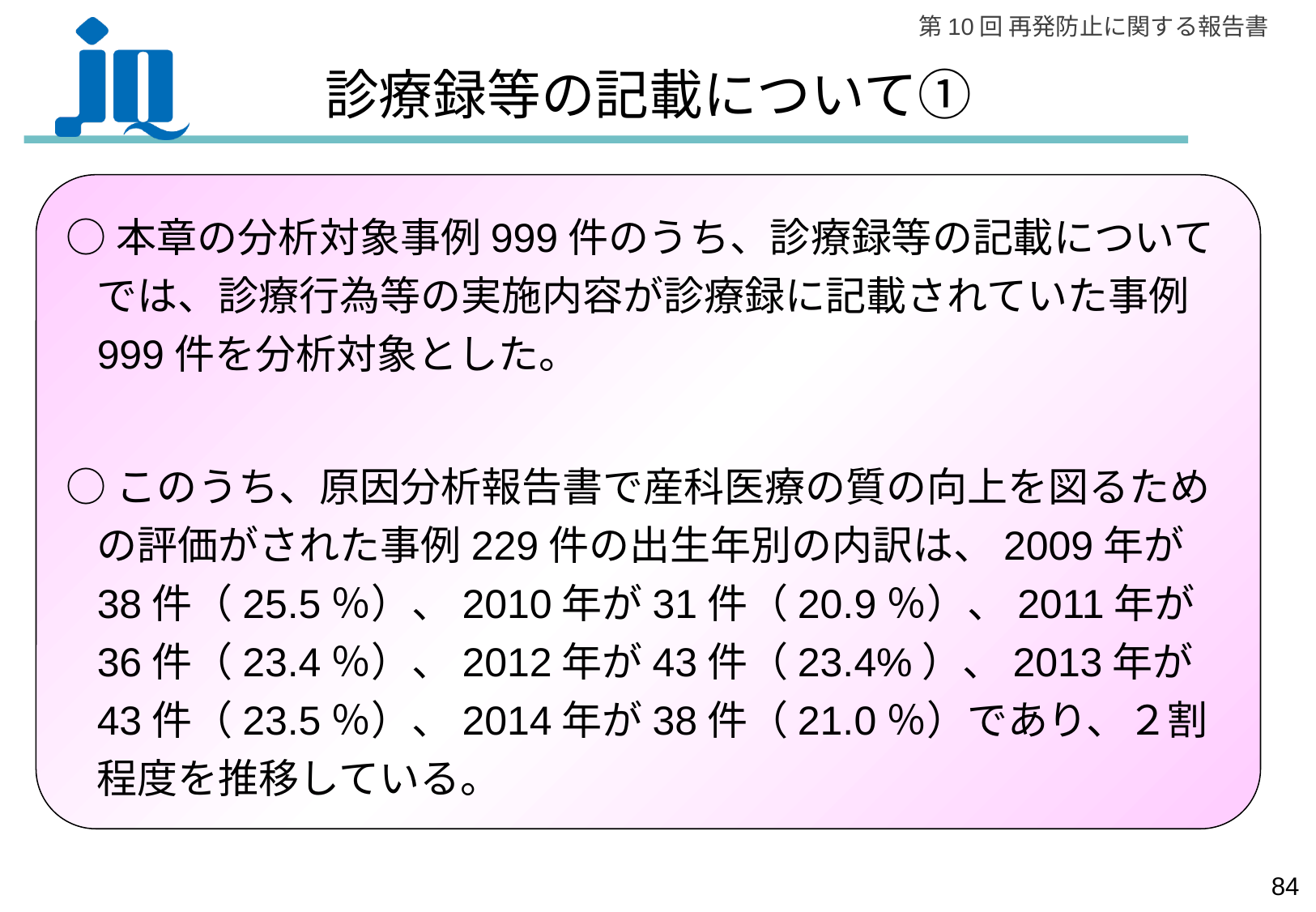

# 診療録等の記載について①
○本章の分析対象事例999件のうち、診療録等の記載についてでは、診療行為等の実施内容が診療録に記載されていた事例999件を分析対象とした。

○このうち、原因分析報告書で産科医療の質の向上を図るための評価がされた事例229件の出生年別の内訳は、2009年が38件（25.5％）、2010年が31件（20.9％）、2011年が36件（23.4％）、2012年が43件（23.4%）、2013年が43件（23.5％）、2014年が38件（21.0％）であり、２割程度を推移している。
84